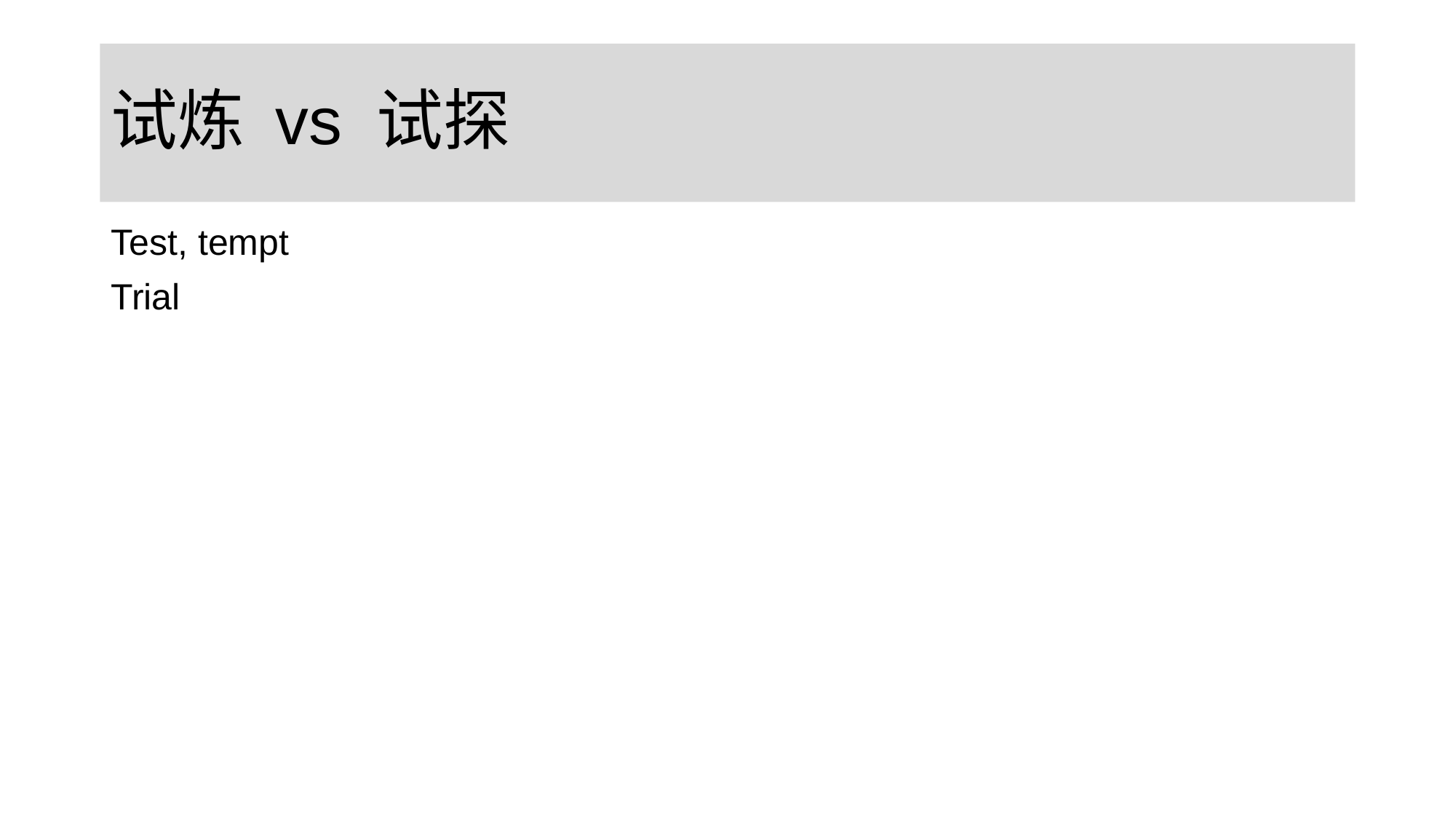

# 试炼 vs 试探
Test, tempt
Trial